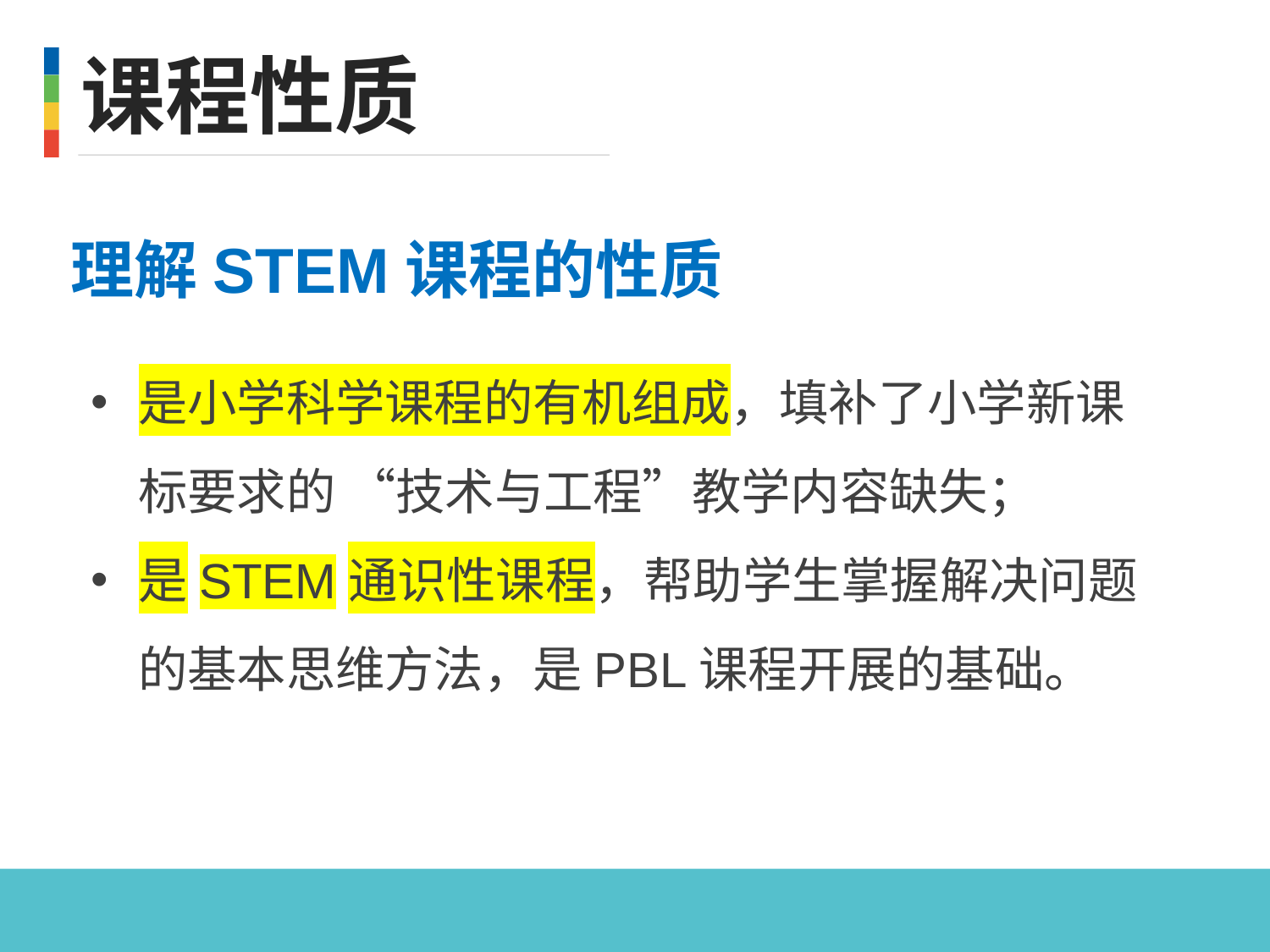

课程性质

理解STEM课程的性质
是小学科学课程的有机组成，填补了小学新课标要求的 “技术与工程”教学内容缺失；
是STEM通识性课程，帮助学生掌握解决问题的基本思维方法，是PBL课程开展的基础。